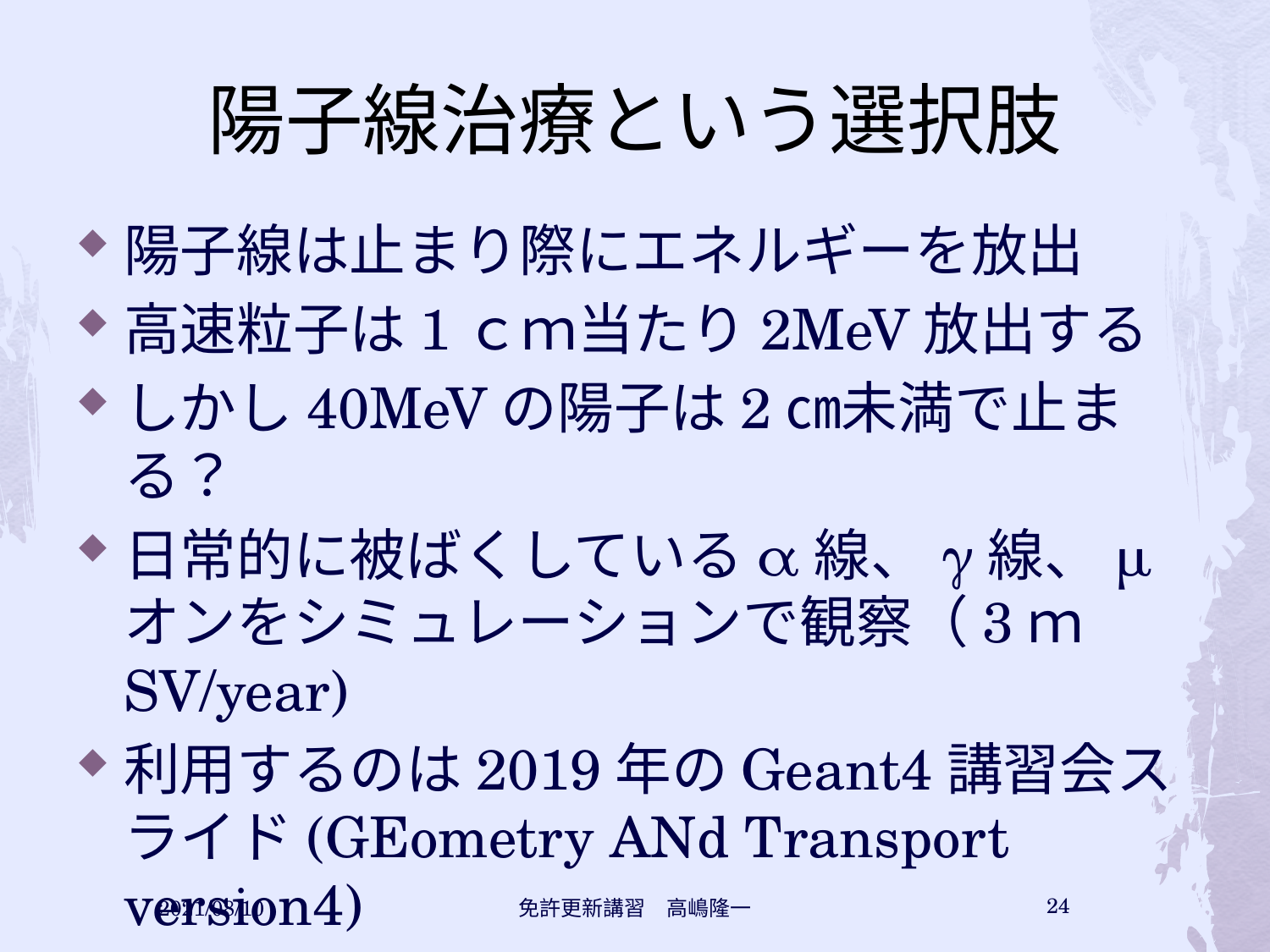

# 陽子線治療という選択肢
陽子線は止まり際にエネルギーを放出
高速粒子は1ｃｍ当たり2MeV放出する
しかし40MeVの陽子は2㎝未満で止まる？
日常的に被ばくしているα線、γ線、μオンをシミュレーションで観察（3ｍSV/year)
利用するのは2019年のGeant4講習会スライド(GEometry ANd Transport version4)
2021/08/10
免許更新講習　高嶋隆一
24